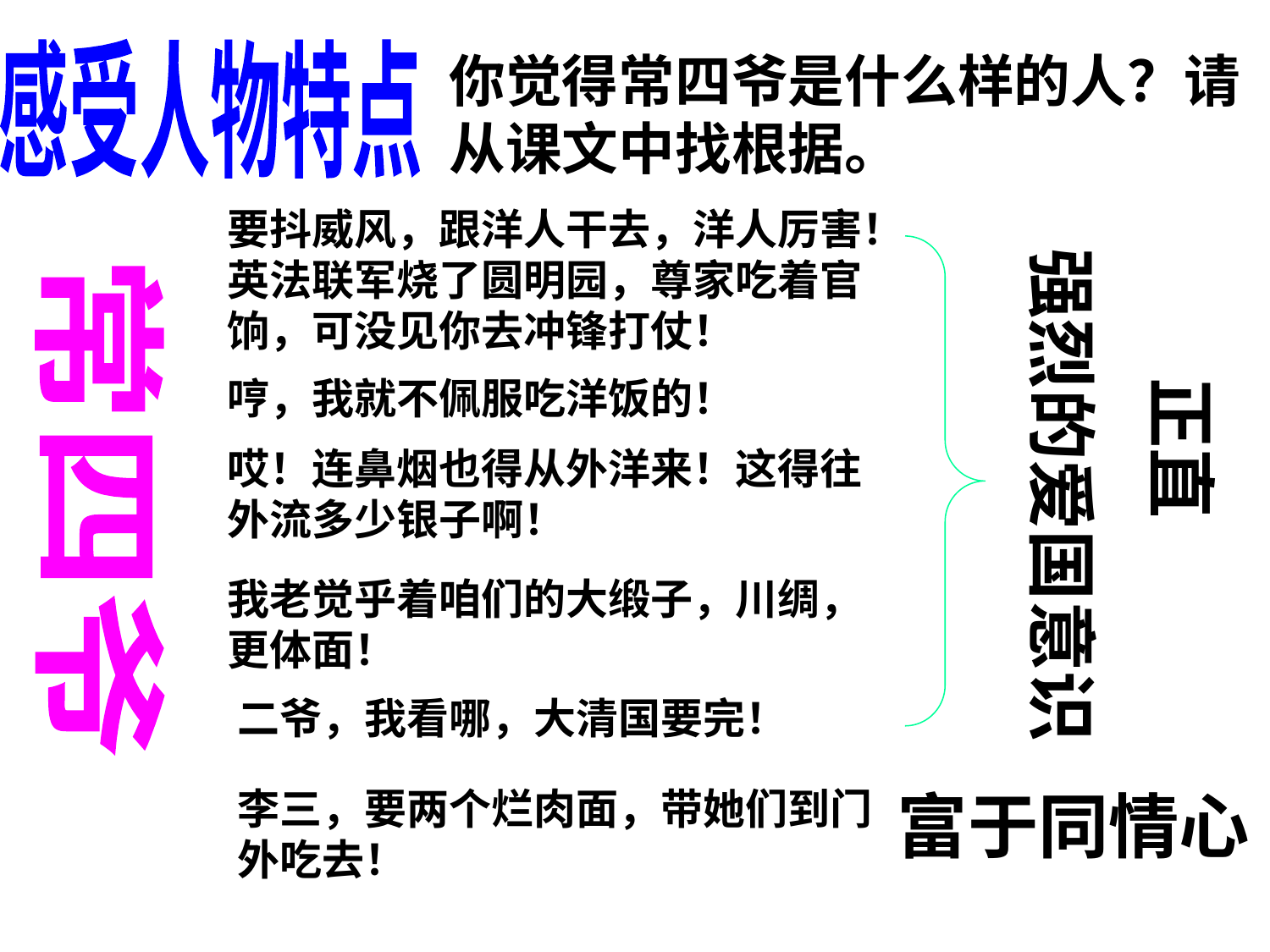

感受人物特点
你觉得常四爷是什么样的人？请从课文中找根据。
要抖威风，跟洋人干去，洋人厉害！英法联军烧了圆明园，尊家吃着官饷，可没见你去冲锋打仗！

       正直
强烈的爱国意识
哼，我就不佩服吃洋饭的！
哎！连鼻烟也得从外洋来！这得往外流多少银子啊！
常四爷
我老觉乎着咱们的大缎子，川绸，更体面！
二爷，我看哪，大清国要完！
李三，要两个烂肉面，带她们到门外吃去！
富于同情心